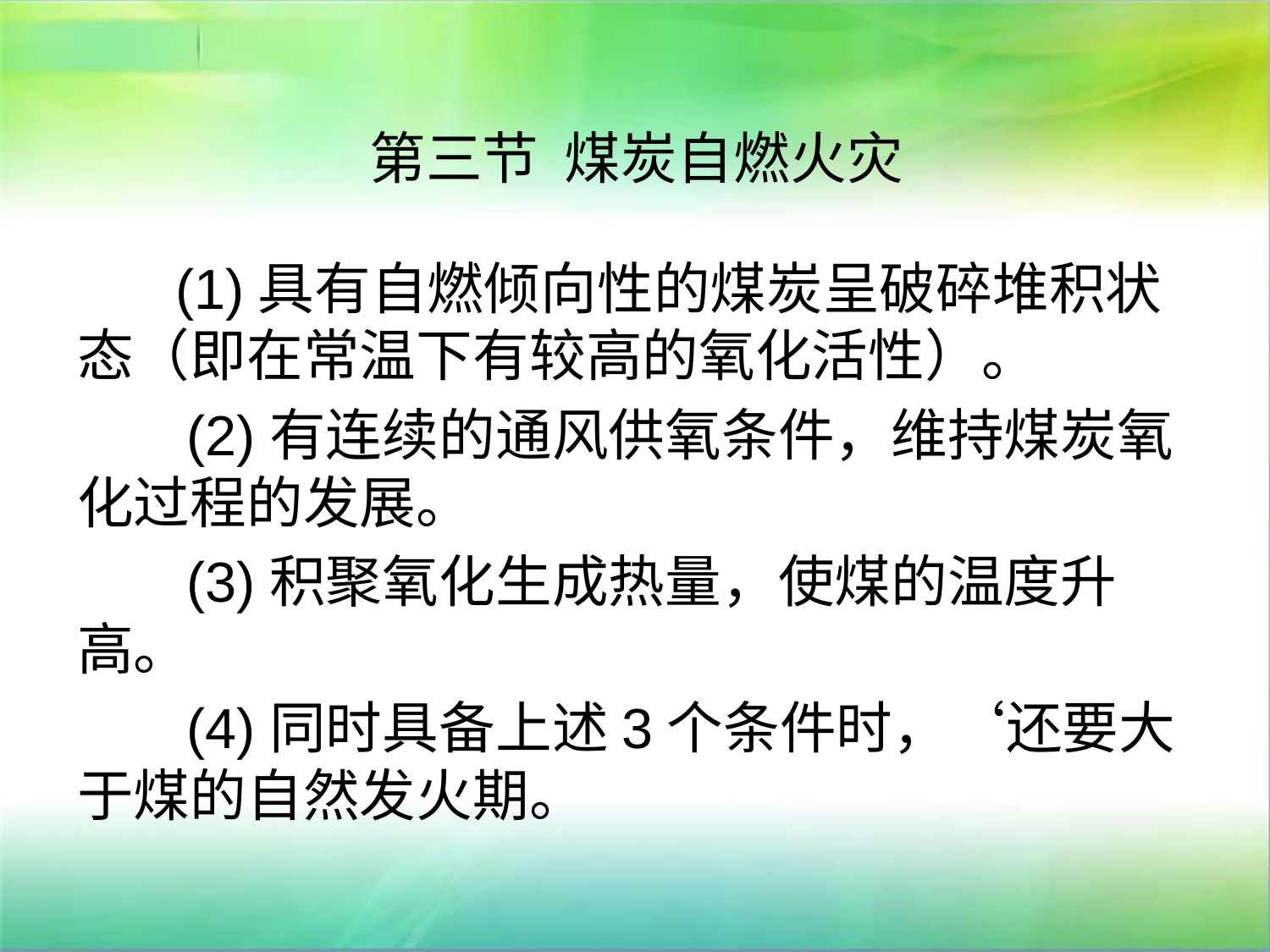

# 第三节  煤炭自燃火灾
       (1)具有自燃倾向性的煤炭呈破碎堆积状态（即在常温下有较高的氧化活性）。
       (2)有连续的通风供氧条件，维持煤炭氧化过程的发展。
       (3)积聚氧化生成热量，使煤的温度升高。
       (4)同时具备上述3个条件时，‘还要大于煤的自然发火期。